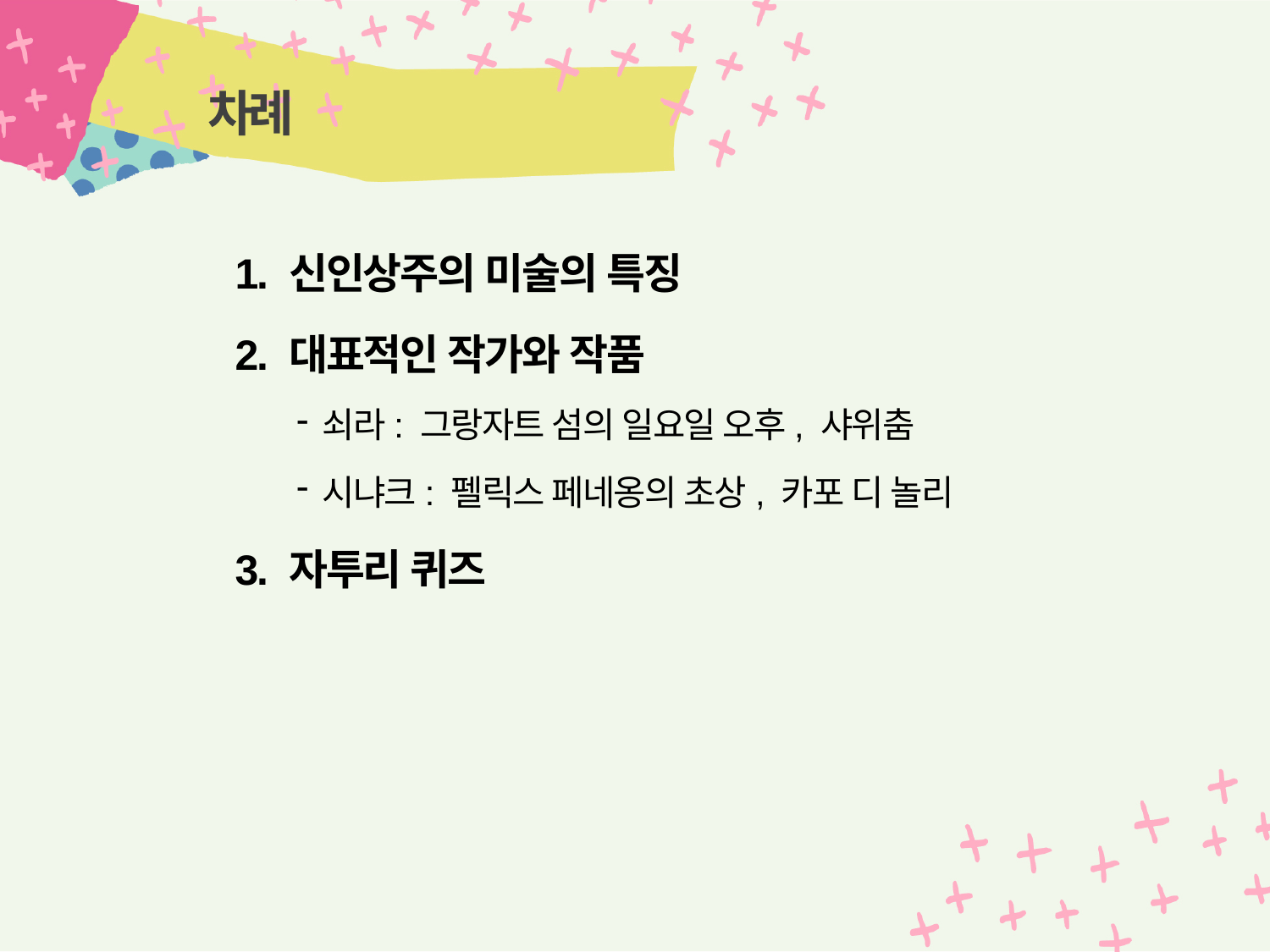

# 차례
1. 신인상주의 미술의 특징
2. 대표적인 작가와 작품
쇠라: 그랑자트 섬의 일요일 오후, 샤위춤
시냐크: 펠릭스 페네옹의 초상, 카포 디 놀리
3. 자투리 퀴즈